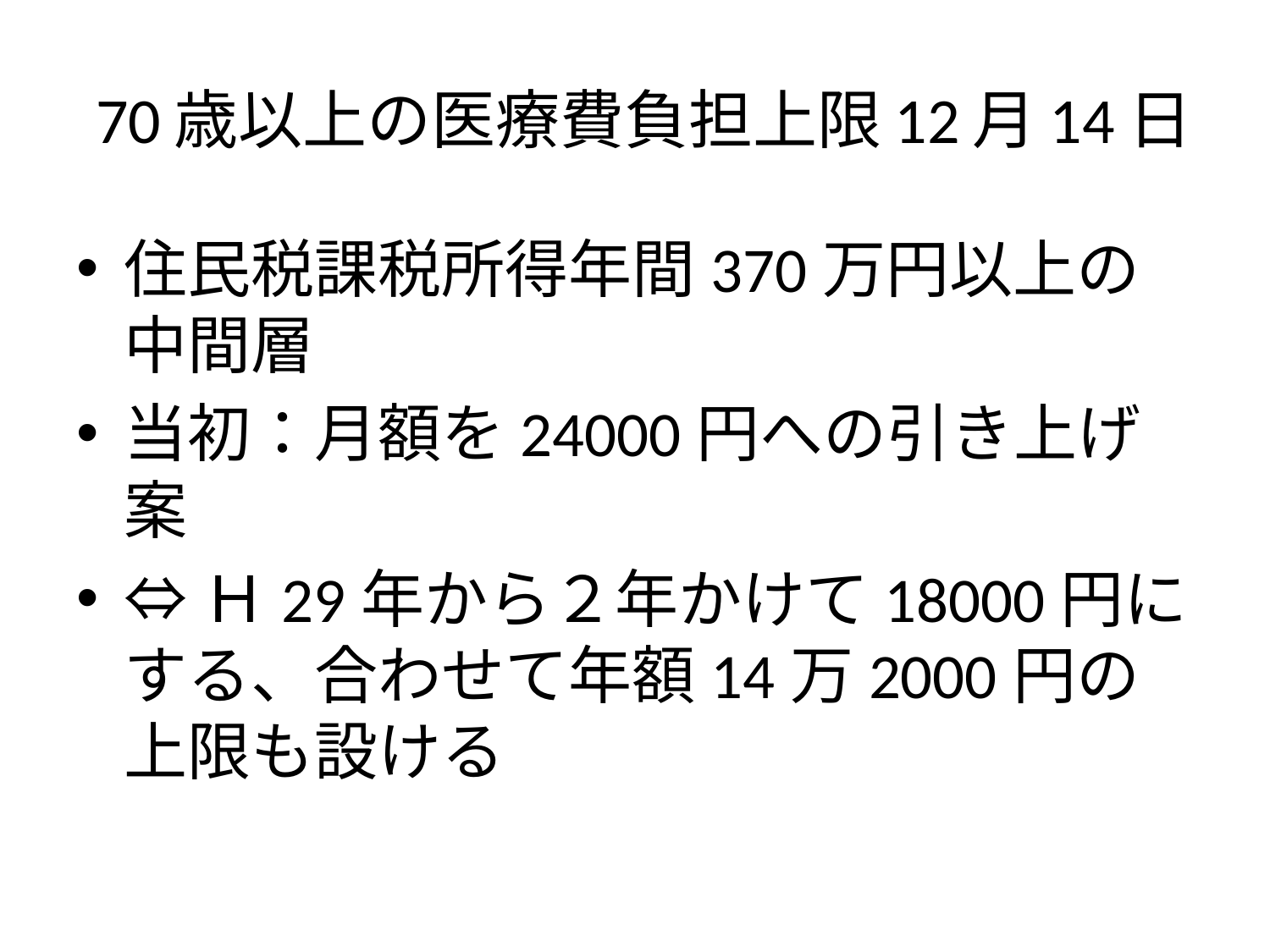

# 70歳以上の医療費負担上限12月14日
住民税課税所得年間370万円以上の中間層
当初：月額を24000円への引き上げ案
⇔Ｈ29年から２年かけて18000円にする、合わせて年額14万2000円の上限も設ける